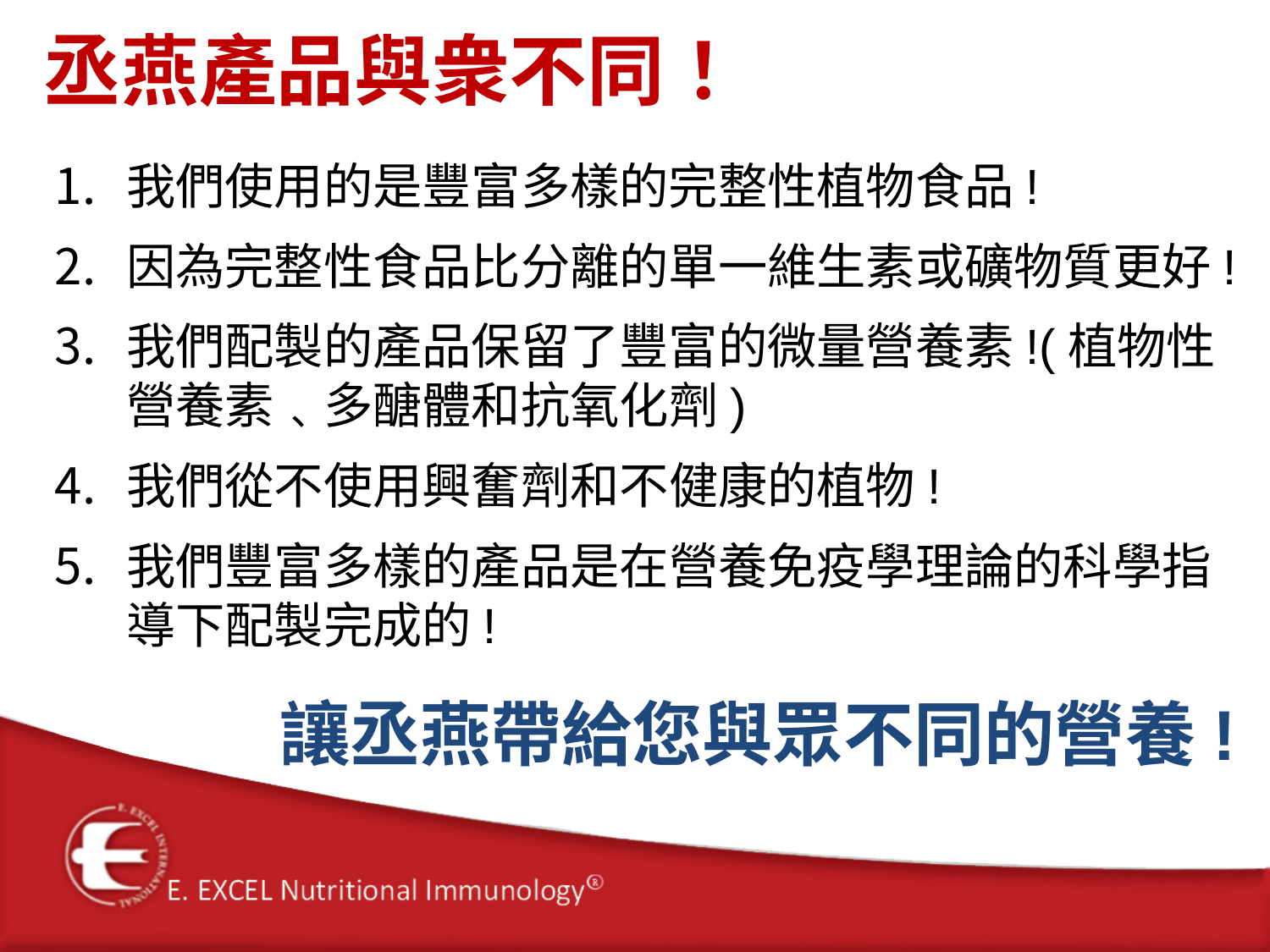

丞燕產品與衆不同！
我們使用的是豐富多樣的完整性植物食品!
因為完整性食品比分離的單一維生素或礦物質更好!
我們配製的產品保留了豐富的微量營養素!(植物性營養素﹑多醣體和抗氧化劑)
我們從不使用興奮劑和不健康的植物!
我們豐富多樣的產品是在營養免疫學理論的科學指導下配製完成的!
讓丞燕帶給您與眾不同的營養!